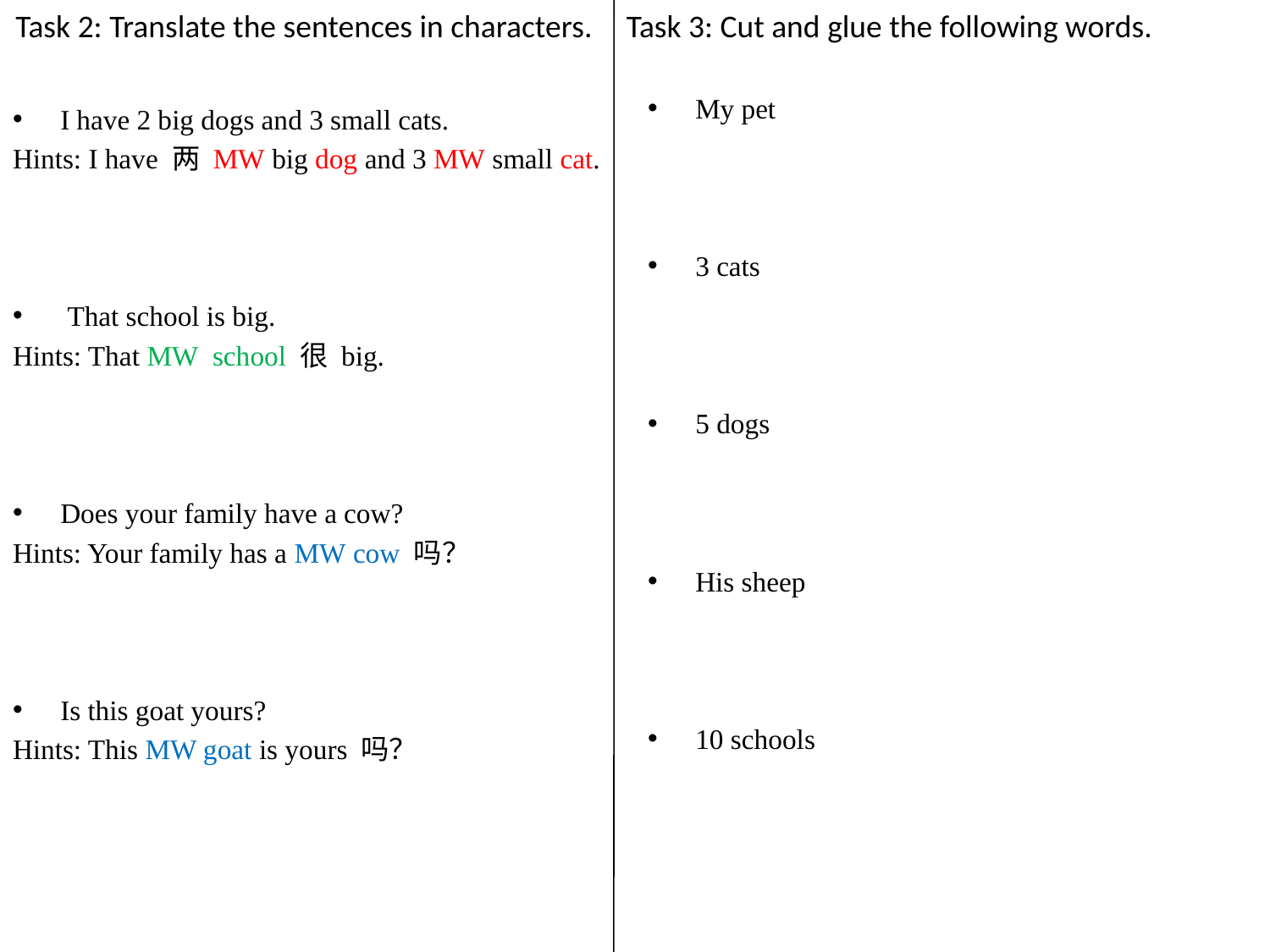

Task 2: Translate the sentences in characters.
Task 3: Cut and glue the following words.
My pet

3 cats

5 dogs

His sheep

10 schools

I have 2 big dogs and 3 small cats.
Hints: I have 两 MW big dog and 3 MW small cat.

 That school is big.
Hints: That MW  school 很 big.

Does your family have a cow?
Hints: Your family has a MW cow 吗？

Is this goat yours?
Hints: This MW goat is yours 吗？